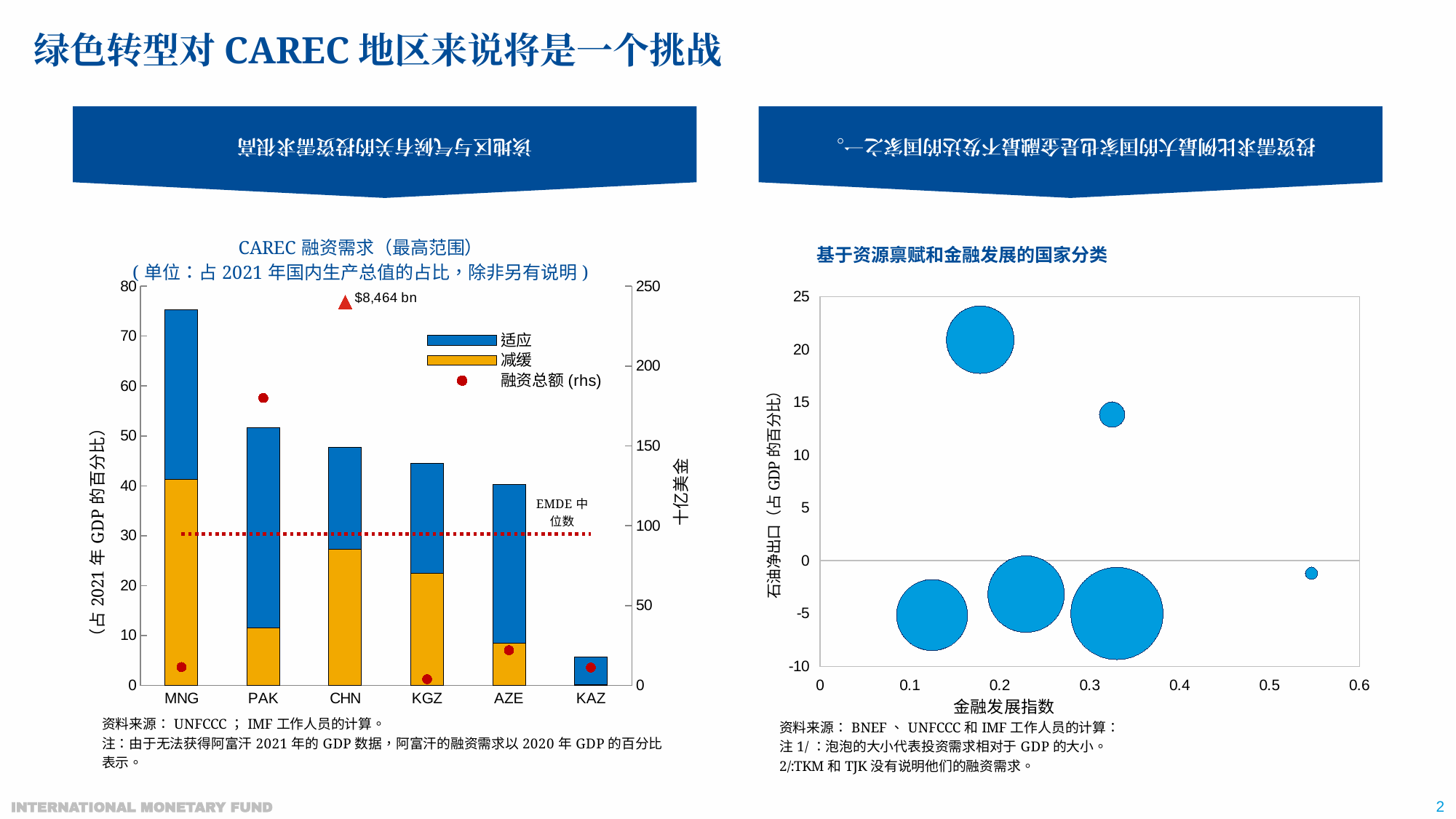

该地区与气候有关的投资需求很高
投资需求比例最大的国家也是金融最不发达的国家之一。
# 绿色转型对CAREC地区来说将是一个挑战

### Chart: CAREC融资需求（最高范围）
(单位：占2021年国内生产总值的占比，除非另有说明)

| Category |  |  | EMDE median  |  |
|---|---|---|---|---|
| MNG | 41.21349402048318 | 34.01748712801787 | 30.309030197838034 | 11.5 |
| PAK | 11.486751220057743 | 40.20362927020209 | 30.309030197838034 | 180.0 |
| CHN | 27.235065664400537 | 20.426303471438096 | 30.309030197838034 | 240.0 |
| KGZ | 22.40803336674242 | 22.14508195478575 | 30.309030197838034 | 3.8970000000000002 |
| AZE | 8.423318690857085 | 31.89730092388676 | 30.309030197838034 | 22.023999999999997 |
| KAZ | 0.07153284112903638 | 5.603405888441184 | 30.309030197838034 | 11.186 |

### Chart: 基于资源禀赋和金融发展的国家分类

| Category | 石油净出口（占GDP的百分比） |
|---|---|